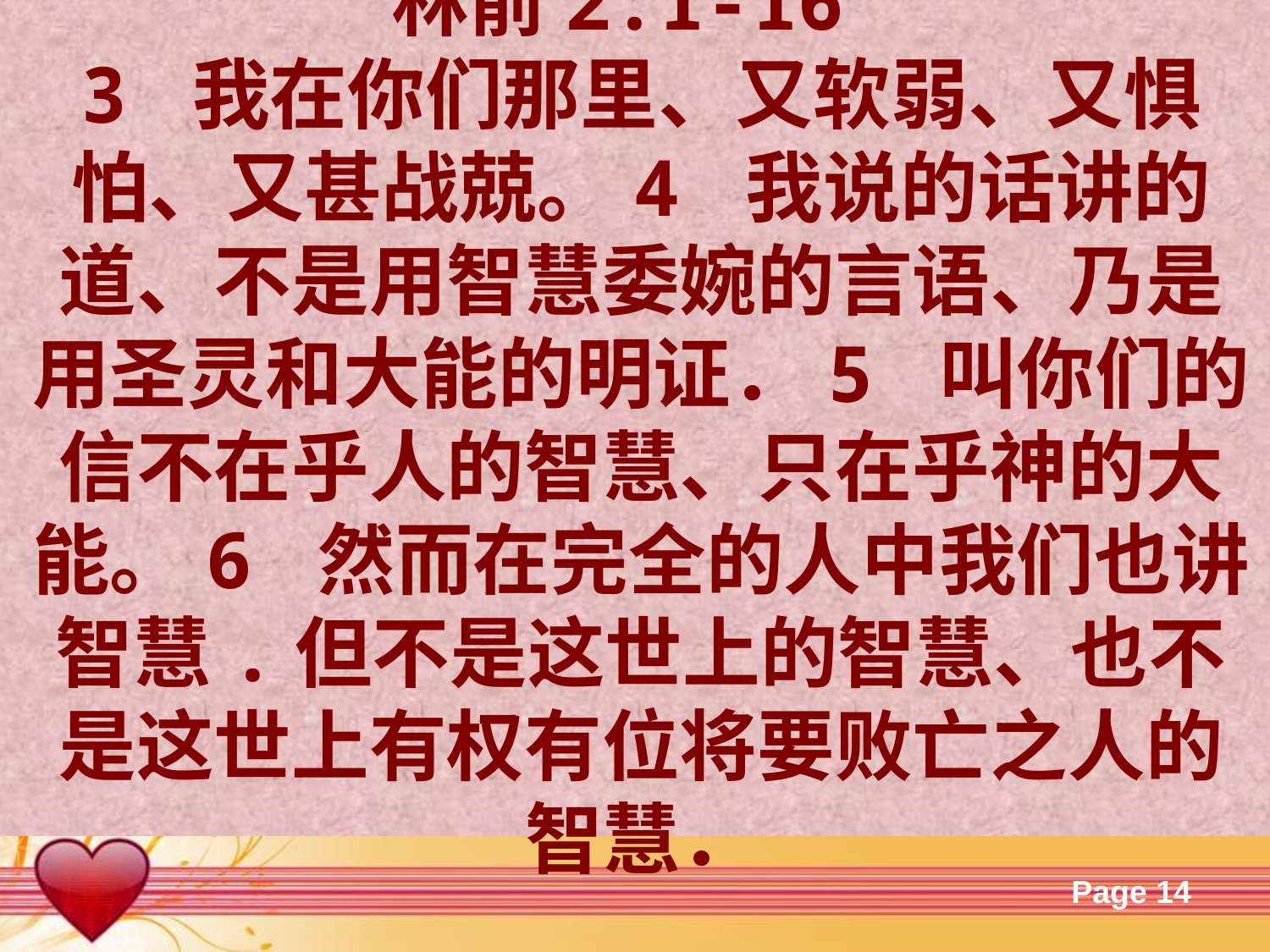

林前2:1-16
3 我在你们那里、又软弱、又惧怕、又甚战兢。4 我说的话讲的道、不是用智慧委婉的言语、乃是用圣灵和大能的明证．5 叫你们的信不在乎人的智慧、只在乎神的大能。6 然而在完全的人中我们也讲智慧.但不是这世上的智慧、也不是这世上有权有位将要败亡之人的智慧．